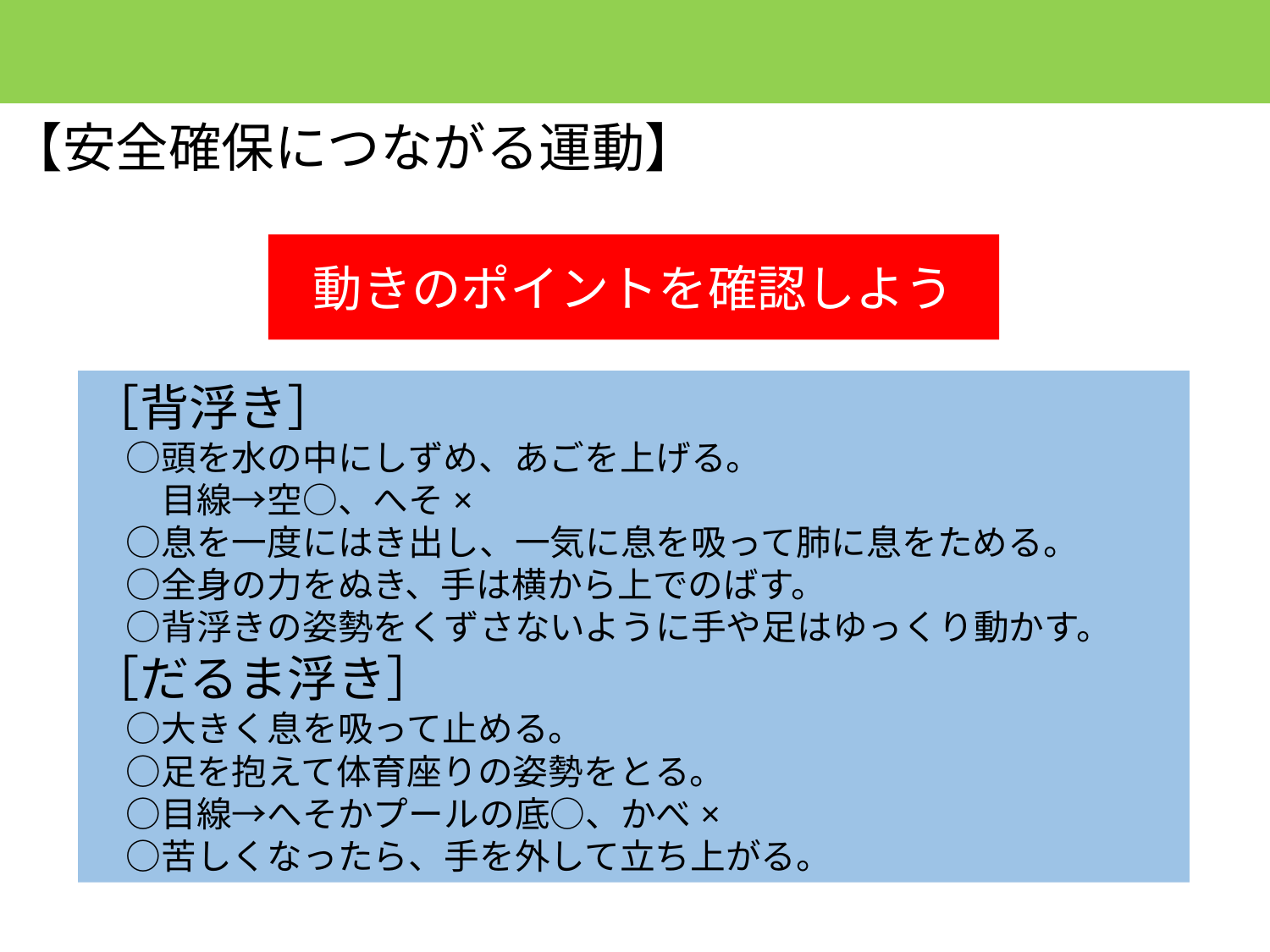

【安全確保につながる運動】

動きのポイントを確認しよう
［背浮き］
　○頭を水の中にしずめ、あごを上げる。
　　目線→空○、へそ×
　○息を一度にはき出し、一気に息を吸って肺に息をためる。
　○全身の力をぬき、手は横から上でのばす。
　○背浮きの姿勢をくずさないように手や足はゆっくり動かす。
［だるま浮き］
　○大きく息を吸って止める。
　○足を抱えて体育座りの姿勢をとる。
　○目線→へそかプールの底○、かべ×
　○苦しくなったら、手を外して立ち上がる。